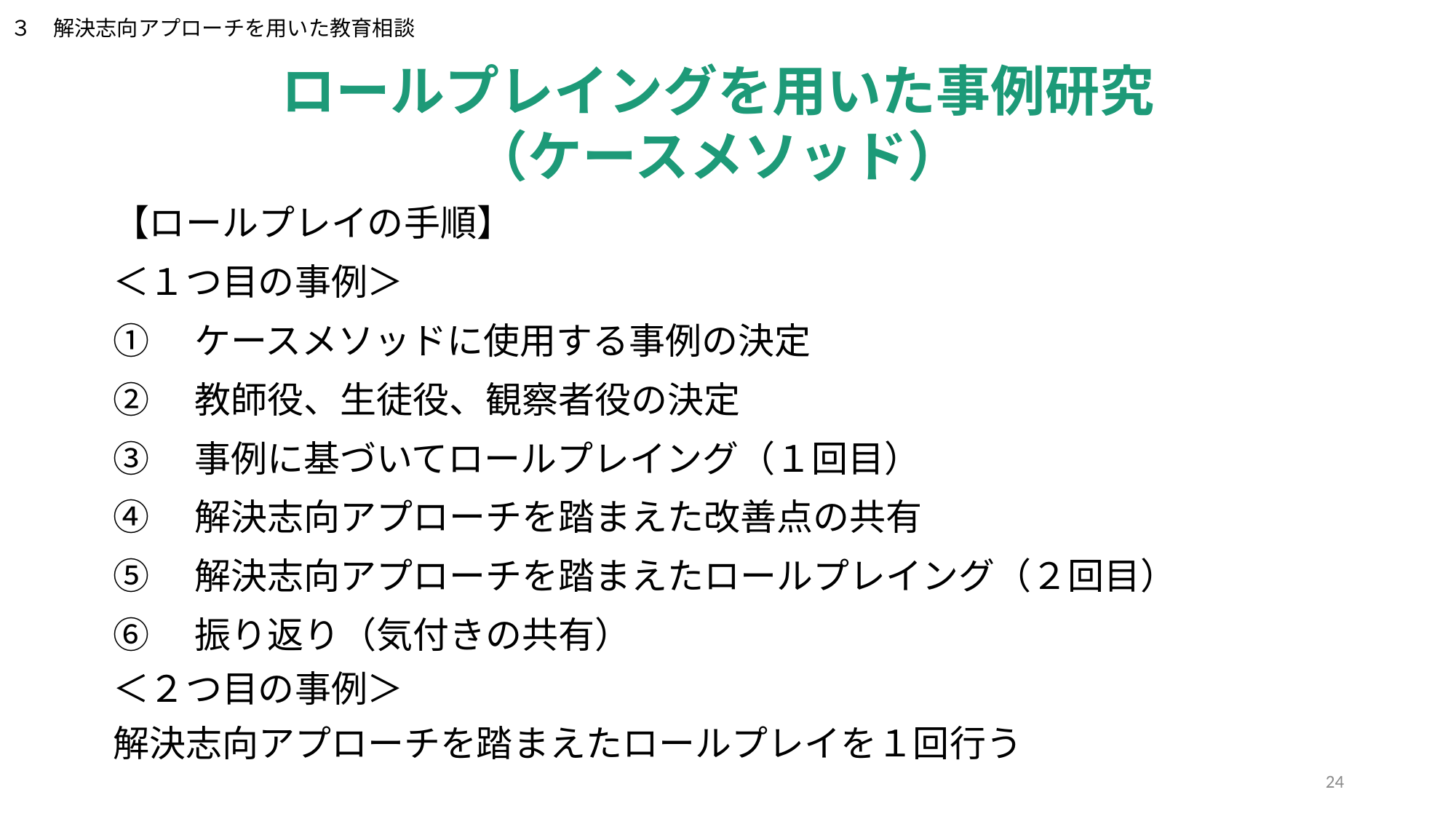

３　解決志向アプローチを用いた教育相談
ロールプレイングを用いた事例研究
（ケースメソッド）
【ロールプレイの手順】
＜１つ目の事例＞
①　ケースメソッドに使用する事例の決定
②　教師役、生徒役、観察者役の決定
③　事例に基づいてロールプレイング（１回目）
④　解決志向アプローチを踏まえた改善点の共有
⑤　解決志向アプローチを踏まえたロールプレイング（２回目）
⑥　振り返り（気付きの共有）
＜２つ目の事例＞
解決志向アプローチを踏まえたロールプレイを１回行う
24